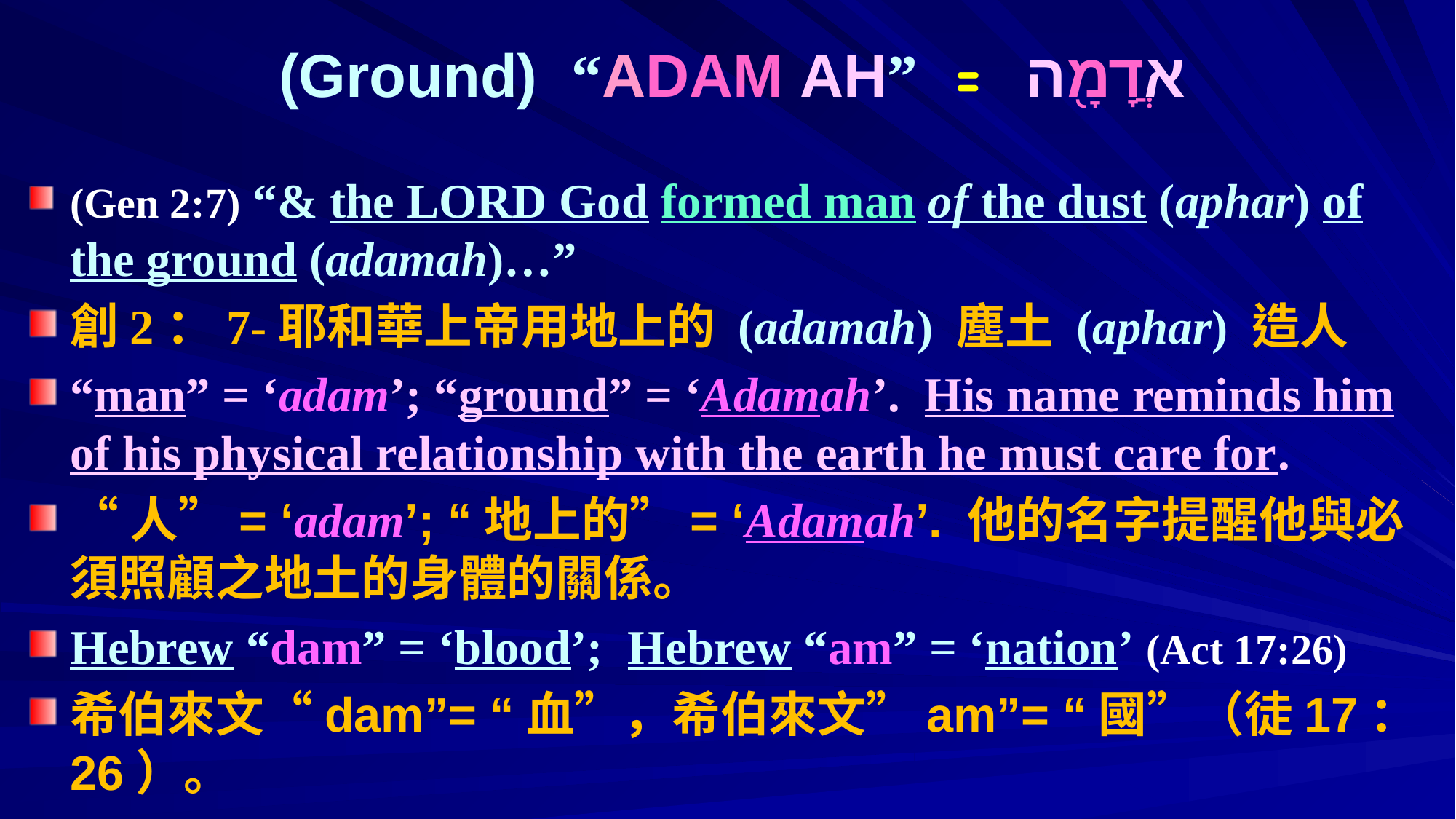

# (Ground)  “ADAM AH”  =  אֲדָמָ֖ה
(Gen 2:7) “& the LORD God formed man of the dust (aphar) of the ground (adamah)…”
創2：7-耶和華上帝用地上的 (adamah) 塵土 (aphar) 造人
“man” = ‘adam’; “ground” = ‘Adamah’.  His name reminds him of his physical relationship with the earth he must care for.
“人”= ‘adam’; “地上的”= ‘Adamah’. 他的名字提醒他與必須照顧之地土的身體的關係。
Hebrew “dam” = ‘blood’;  Hebrew “am” = ‘nation’ (Act 17:26)
希伯來文“dam”= “血”，希伯來文”am”= “國”（徒17：26）。